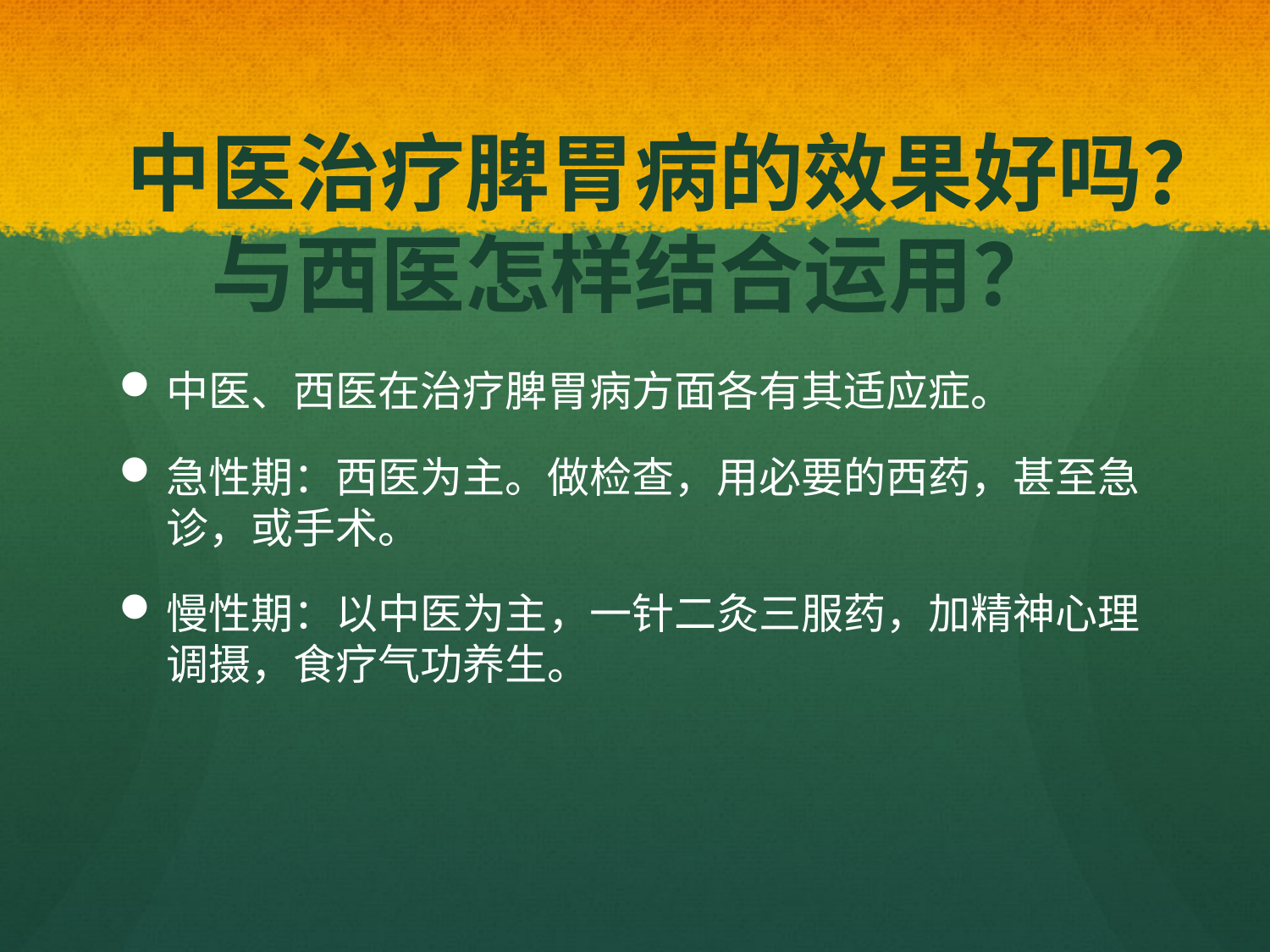

# 中医治疗脾胃病的效果好吗？与西医怎样结合运用？
中医、西医在治疗脾胃病方面各有其适应症。
急性期：西医为主。做检查，用必要的西药，甚至急诊，或手术。
慢性期：以中医为主，一针二灸三服药，加精神心理调摄，食疗气功养生。